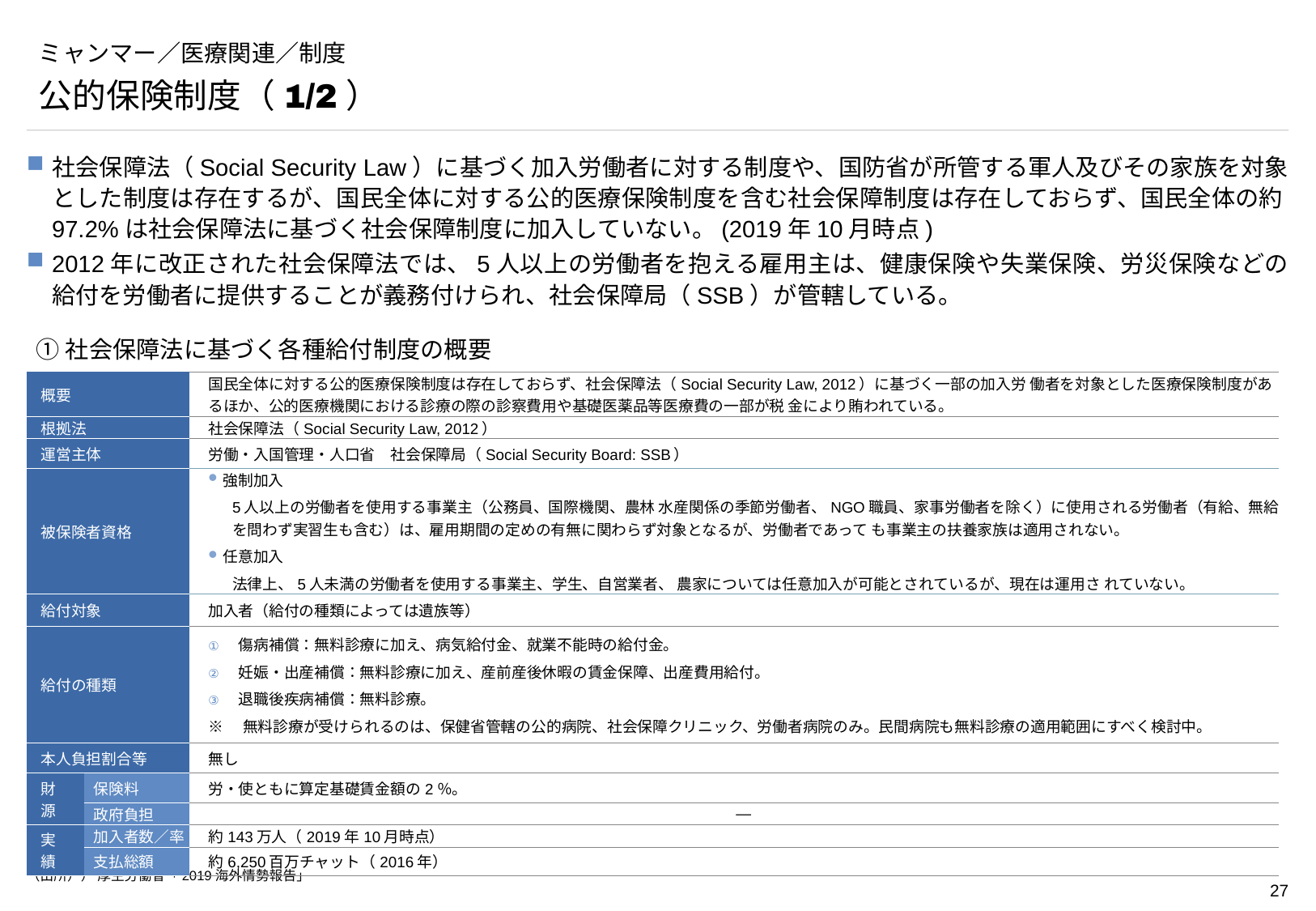

# ミャンマー／医療関連／制度
公的保険制度（1/2）
社会保障法（Social Security Law）に基づく加入労働者に対する制度や、国防省が所管する軍人及びその家族を対象とした制度は存在するが、国民全体に対する公的医療保険制度を含む社会保障制度は存在しておらず、国民全体の約97.2%は社会保障法に基づく社会保障制度に加入していない。(2019年10月時点)
2012年に改正された社会保障法では、5人以上の労働者を抱える雇用主は、健康保険や失業保険、労災保険などの給付を労働者に提供することが義務付けられ、社会保障局（SSB）が管轄している。
①社会保障法に基づく各種給付制度の概要
| 概要 |  | 国民全体に対する公的医療保険制度は存在しておらず、社会保障法（Social Security Law, 2012）に基づく一部の加入労 働者を対象とした医療保険制度があるほか、公的医療機関における診療の際の診察費用や基礎医薬品等医療費の一部が税 金により賄われている。 |
| --- | --- | --- |
| 根拠法 |  | 社会保障法（Social Security Law, 2012） |
| 運営主体 |  | 労働・入国管理・人口省　社会保障局（Social Security Board: SSB） |
| 被保険者資格 |  | 強制加入 5人以上の労働者を使用する事業主（公務員、国際機関、農林 水産関係の季節労働者、NGO職員、家事労働者を除く）に使用される労働者（有給、無給を問わず実習生も含む）は、雇用期間の定めの有無に関わらず対象となるが、労働者であって も事業主の扶養家族は適用されない。 任意加入 法律上、5人未満の労働者を使用する事業主、学生、自営業者、 農家については任意加入が可能とされているが、現在は運用さ れていない。 |
| 給付対象 |  | 加入者（給付の種類によっては遺族等） |
| 給付の種類 |  | 傷病補償：無料診療に加え、病気給付金、就業不能時の給付金。 妊娠・出産補償：無料診療に加え、産前産後休暇の賃金保障、出産費用給付。 退職後疾病補償：無料診療。 ※　無料診療が受けられるのは、保健省管轄の公的病院、社会保障クリニック、労働者病院のみ。民間病院も無料診療の適用範囲にすべく検討中。 |
| 本人負担割合等 |  | 無し |
| 財　源 | 保険料 | 労・使ともに算定基礎賃金額の2％。 |
|  | 政府負担 | ― |
| 実　績 | 加入者数／率 | 約143万人（2019年10月時点） |
|  | 支払総額 | 約6,250百万チャット（2016年） |
（出所）） 厚生労働省「2019海外情勢報告」